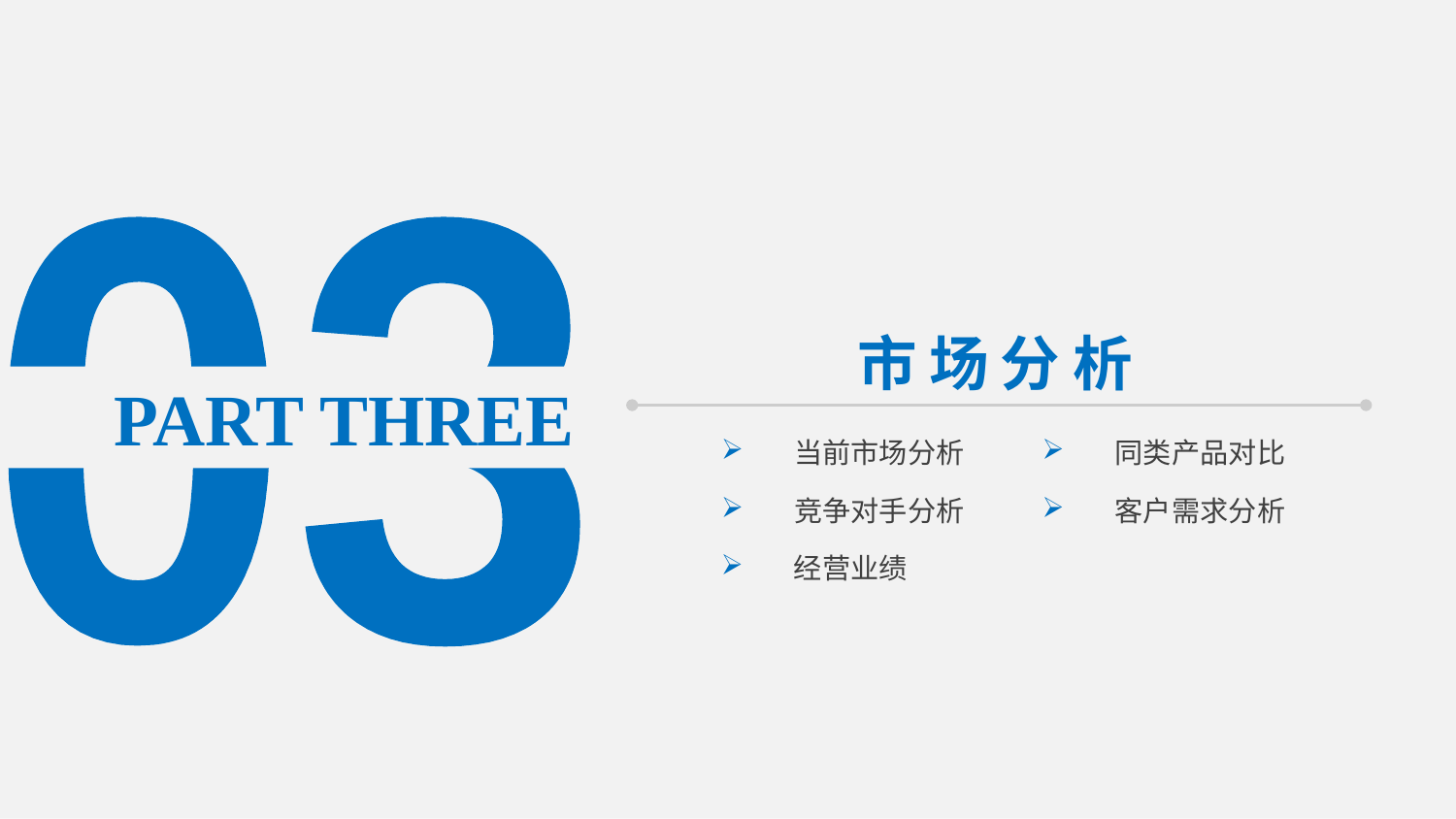

03
市场分析
      PART THREE
当前市场分析
同类产品对比
竞争对手分析
客户需求分析
经营业绩